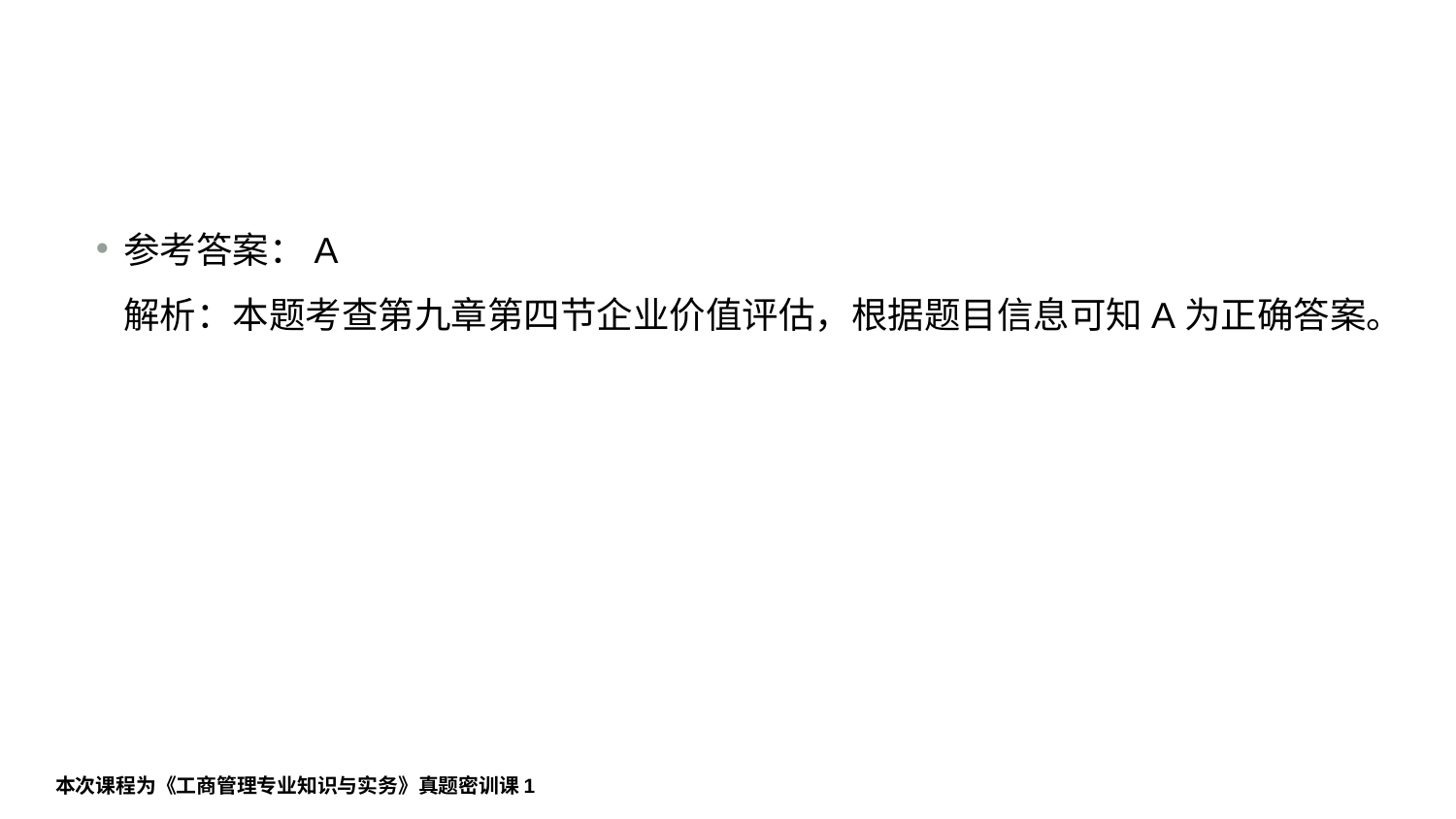

参考答案：A
解析：本题考查第九章第四节企业价值评估，根据题目信息可知A为正确答案。